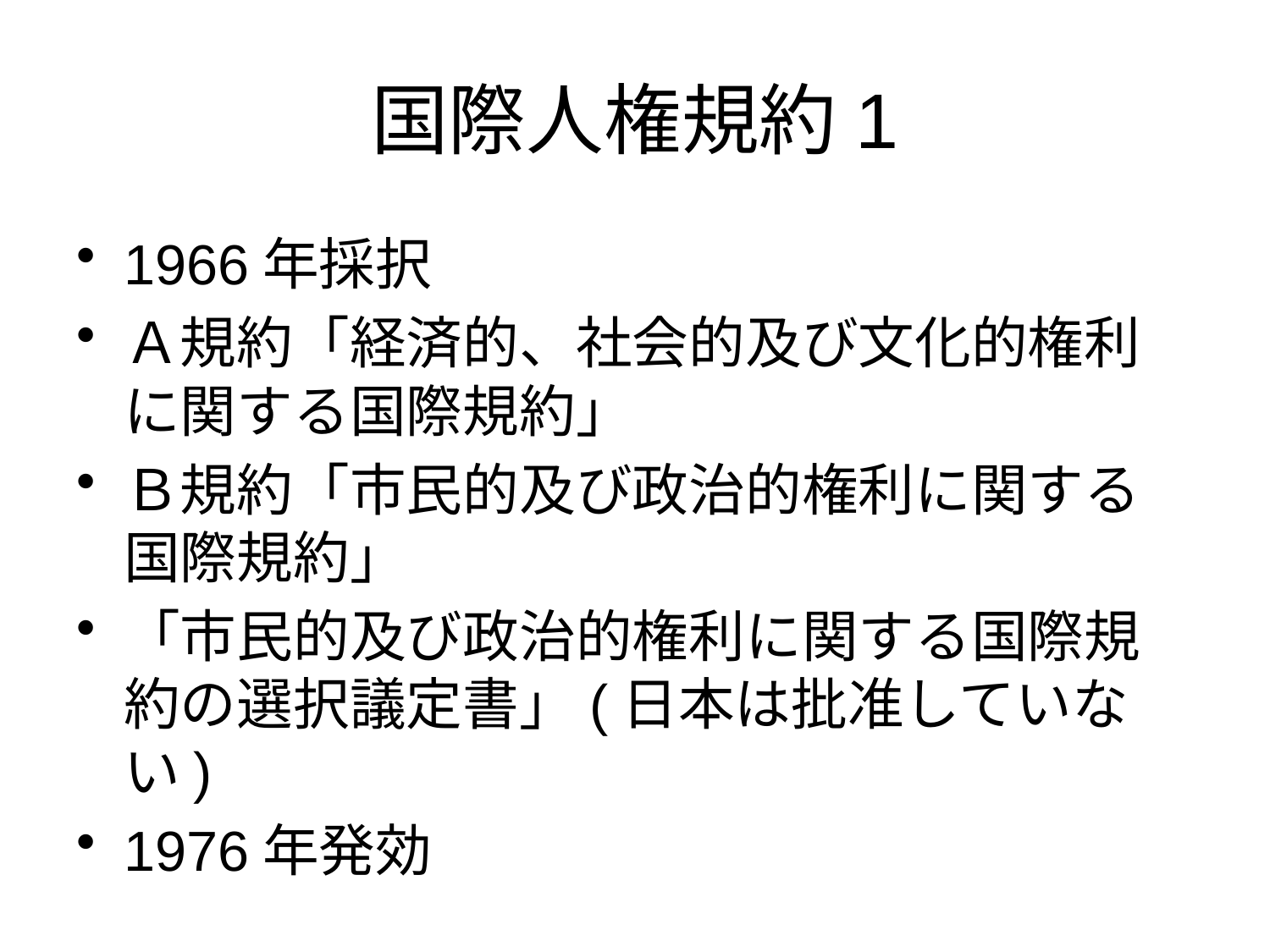

# 国際人権規約1
1966年採択
Ａ規約「経済的、社会的及び文化的権利に関する国際規約」
Ｂ規約「市民的及び政治的権利に関する国際規約」
「市民的及び政治的権利に関する国際規約の選択議定書」(日本は批准していない)
1976年発効